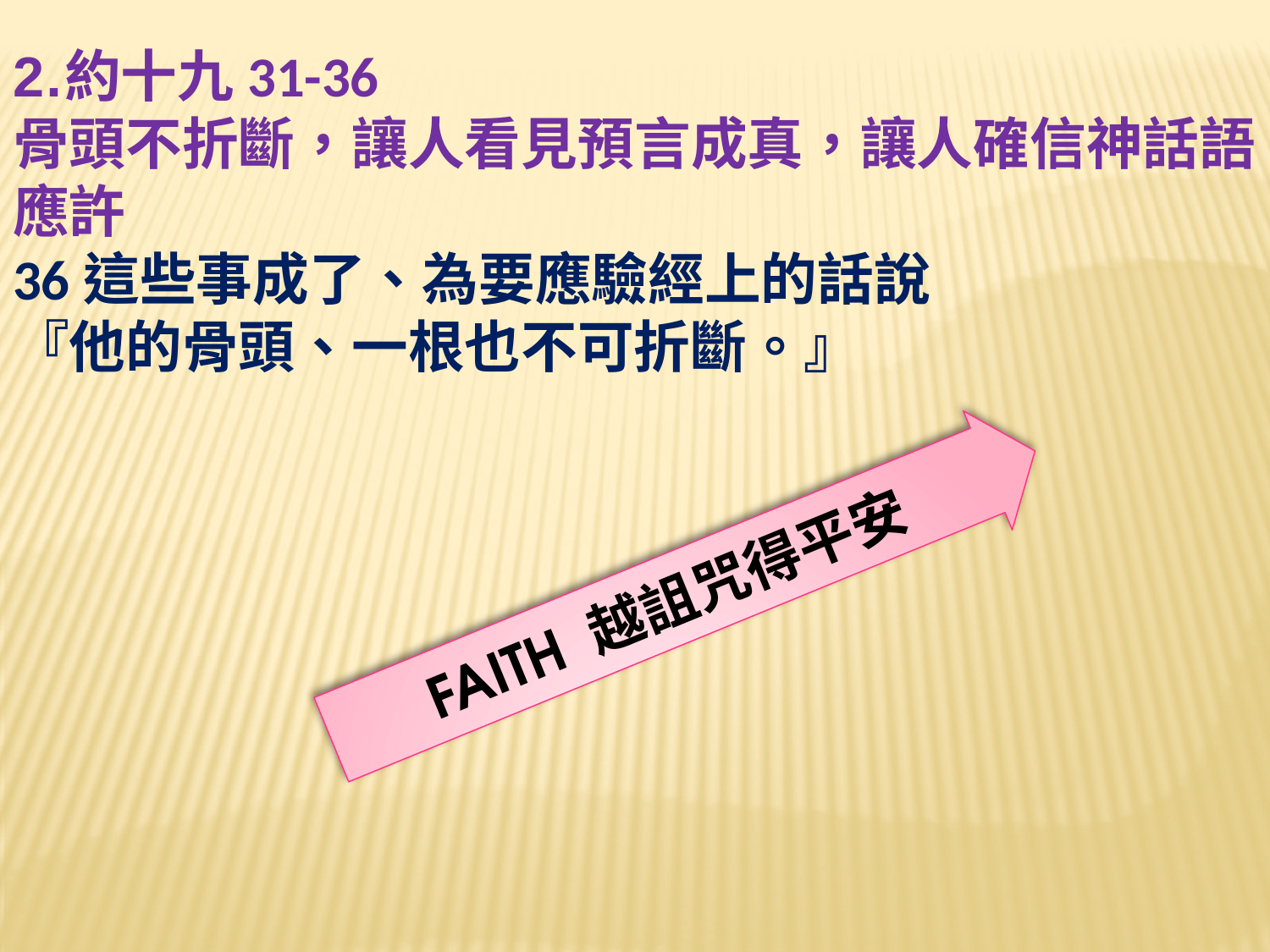

約十九31-36
骨頭不折斷，讓人看見預言成真，讓人確信神話語
應許
36這些事成了、為要應驗經上的話說
『他的骨頭、一根也不可折斷。』

FAITH 越詛咒得平安